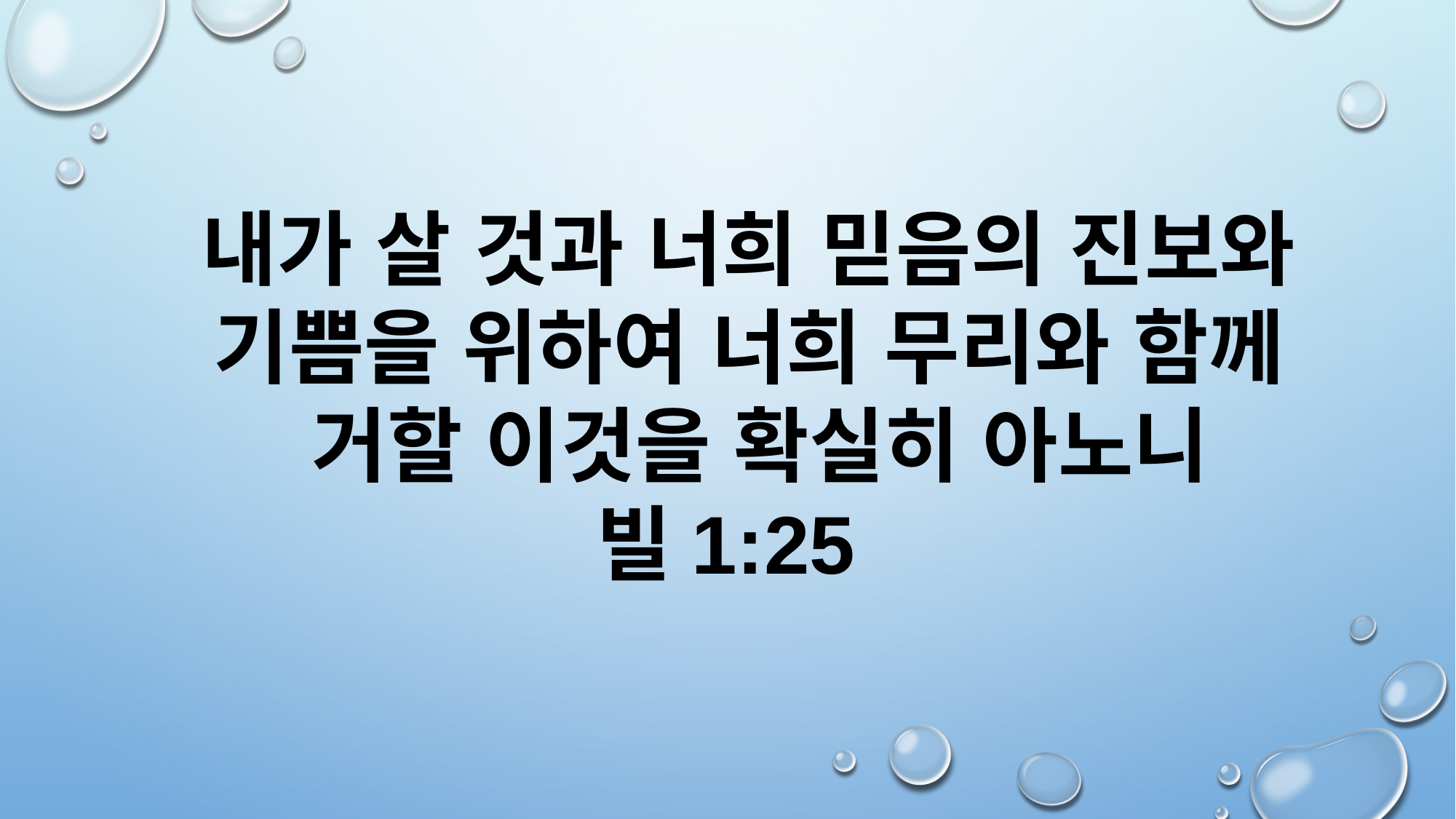

내가 살 것과 너희 믿음의 진보와
기쁨을 위하여 너희 무리와 함께
거할 이것을 확실히 아노니
빌1:25